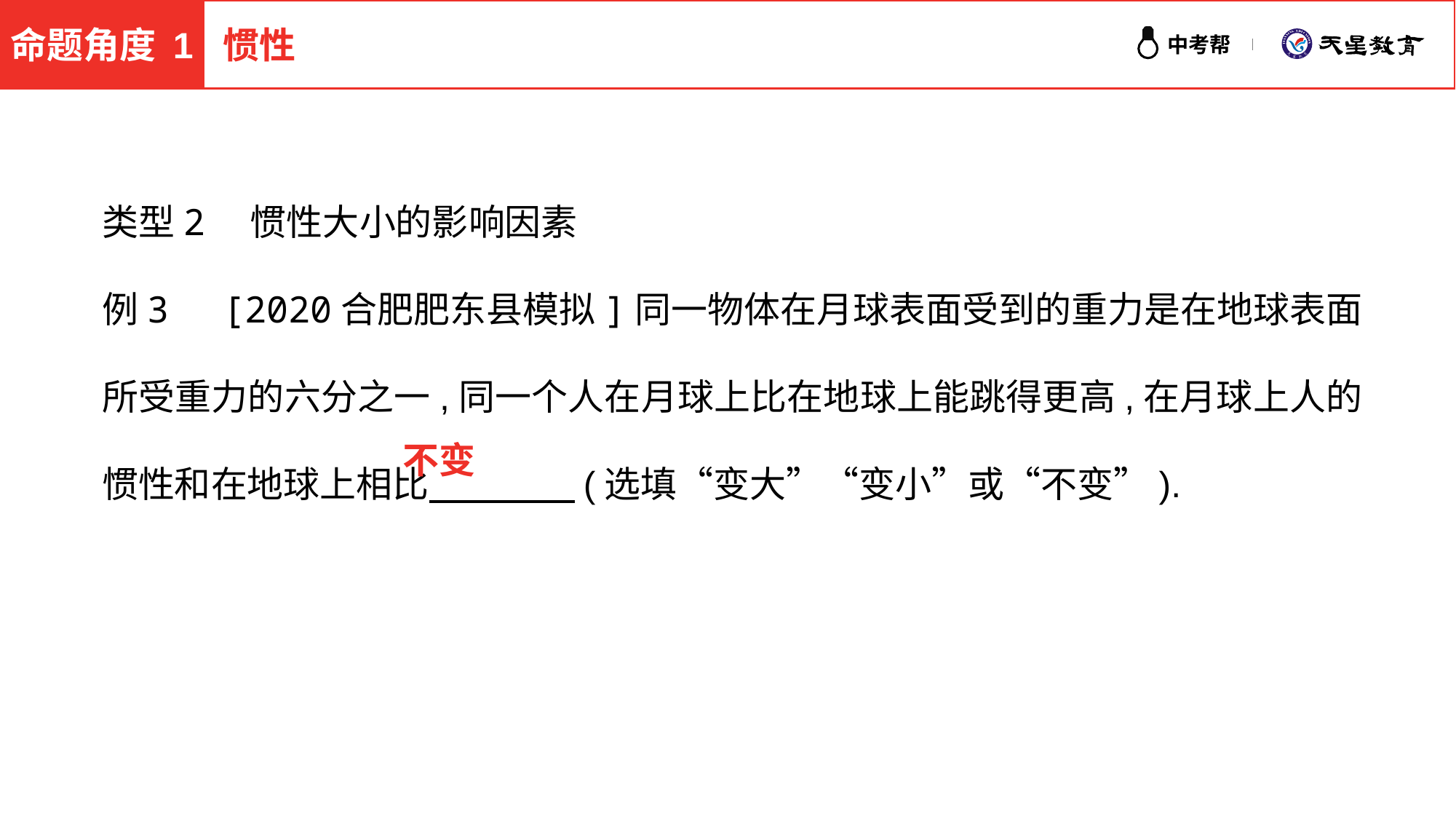

命题角度 1
惯性
类型2　惯性大小的影响因素
例3　[2020合肥肥东县模拟]同一物体在月球表面受到的重力是在地球表面所受重力的六分之一,同一个人在月球上比在地球上能跳得更高,在月球上人的惯性和在地球上相比　　　　(选填“变大”“变小”或“不变”).
不变